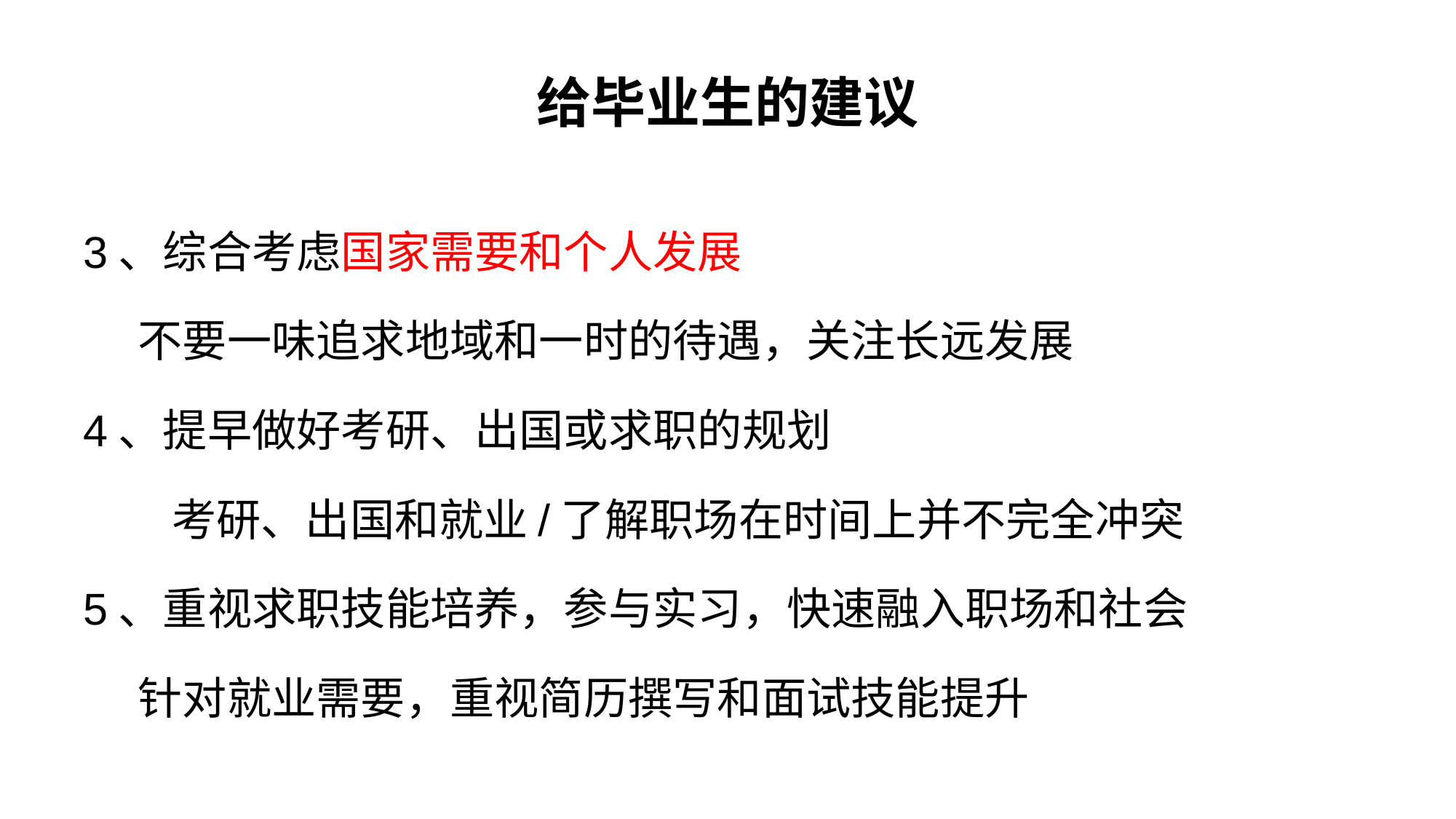

# 给毕业生的建议
3、综合考虑国家需要和个人发展
不要一味追求地域和一时的待遇，关注长远发展
4、提早做好考研、出国或求职的规划
考研、出国和就业/了解职场在时间上并不完全冲突
5、重视求职技能培养，参与实习，快速融入职场和社会
针对就业需要，重视简历撰写和面试技能提升